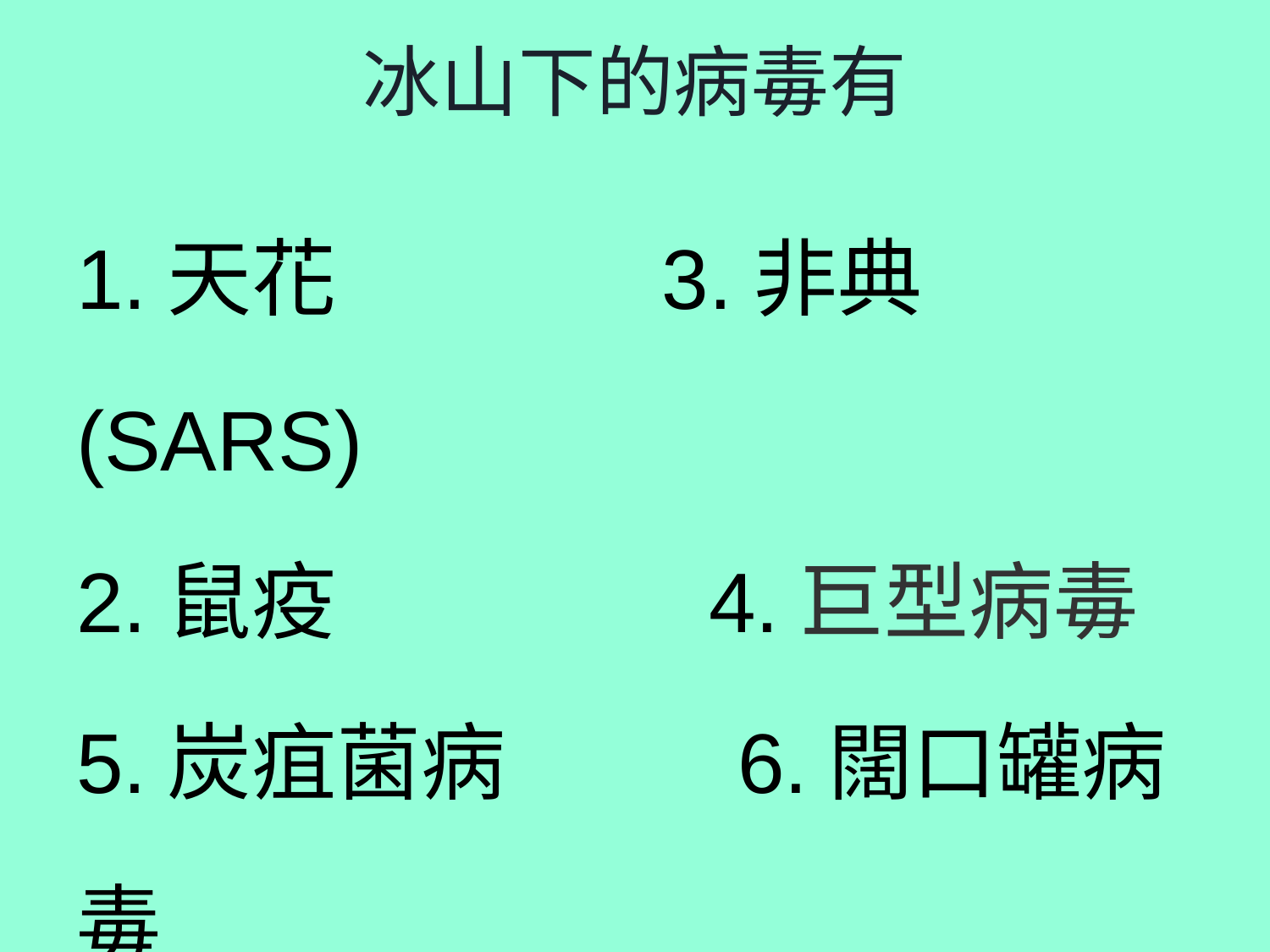

# 冰山下的病毒有
1.天花             3.非典 (SARS)
2.鼠疫               4.巨型病毒
5.炭疽菌病         6.闊口罐病毒
7.潘多拉病毒
                                              (下一頁有圖片)